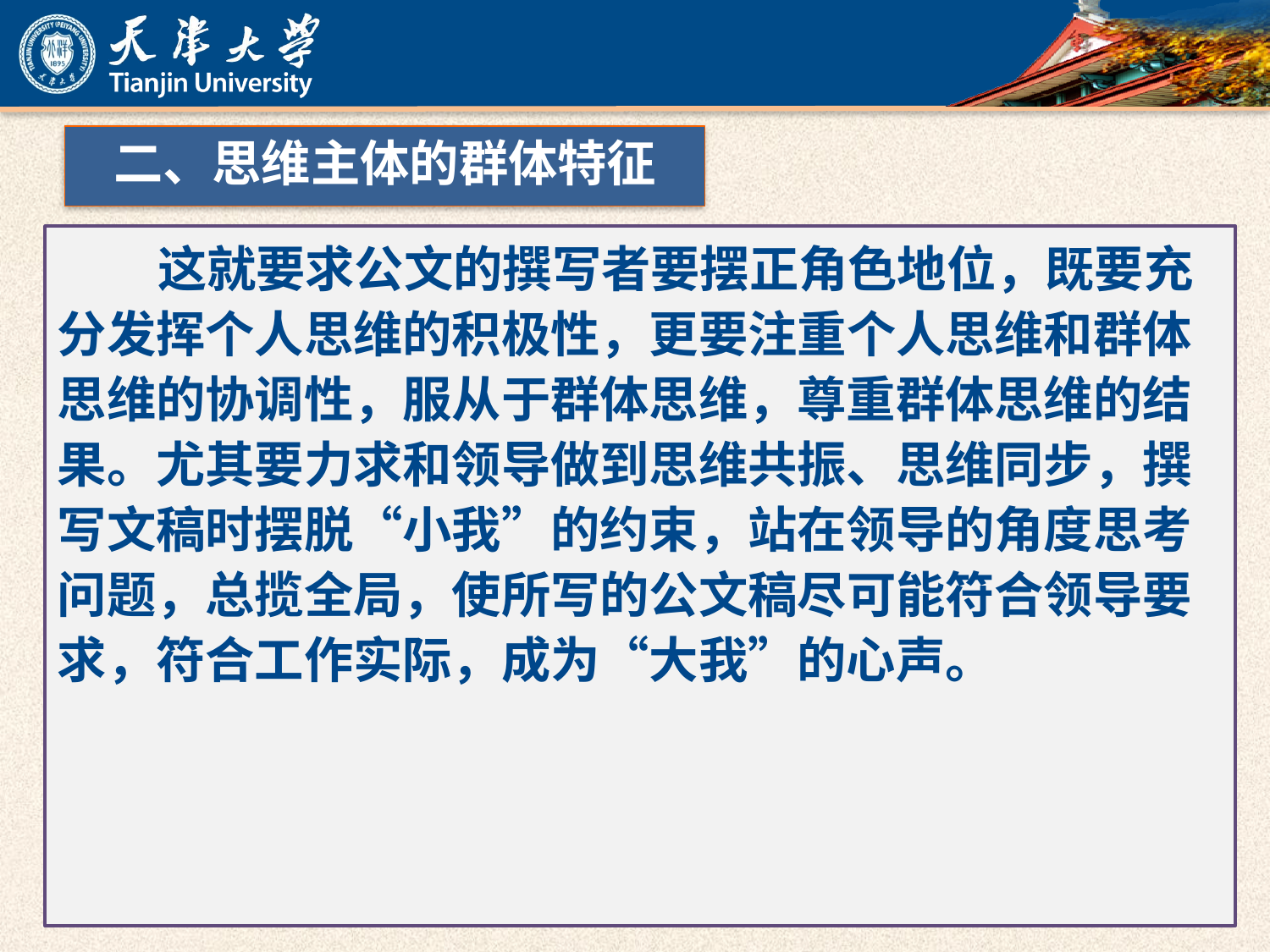

二、思维主体的群体特征
这就要求公文的撰写者要摆正角色地位，既要充分发挥个人思维的积极性，更要注重个人思维和群体思维的协调性，服从于群体思维，尊重群体思维的结果。尤其要力求和领导做到思维共振、思维同步，撰写文稿时摆脱“小我”的约束，站在领导的角度思考问题，总揽全局，使所写的公文稿尽可能符合领导要求，符合工作实际，成为“大我”的心声。